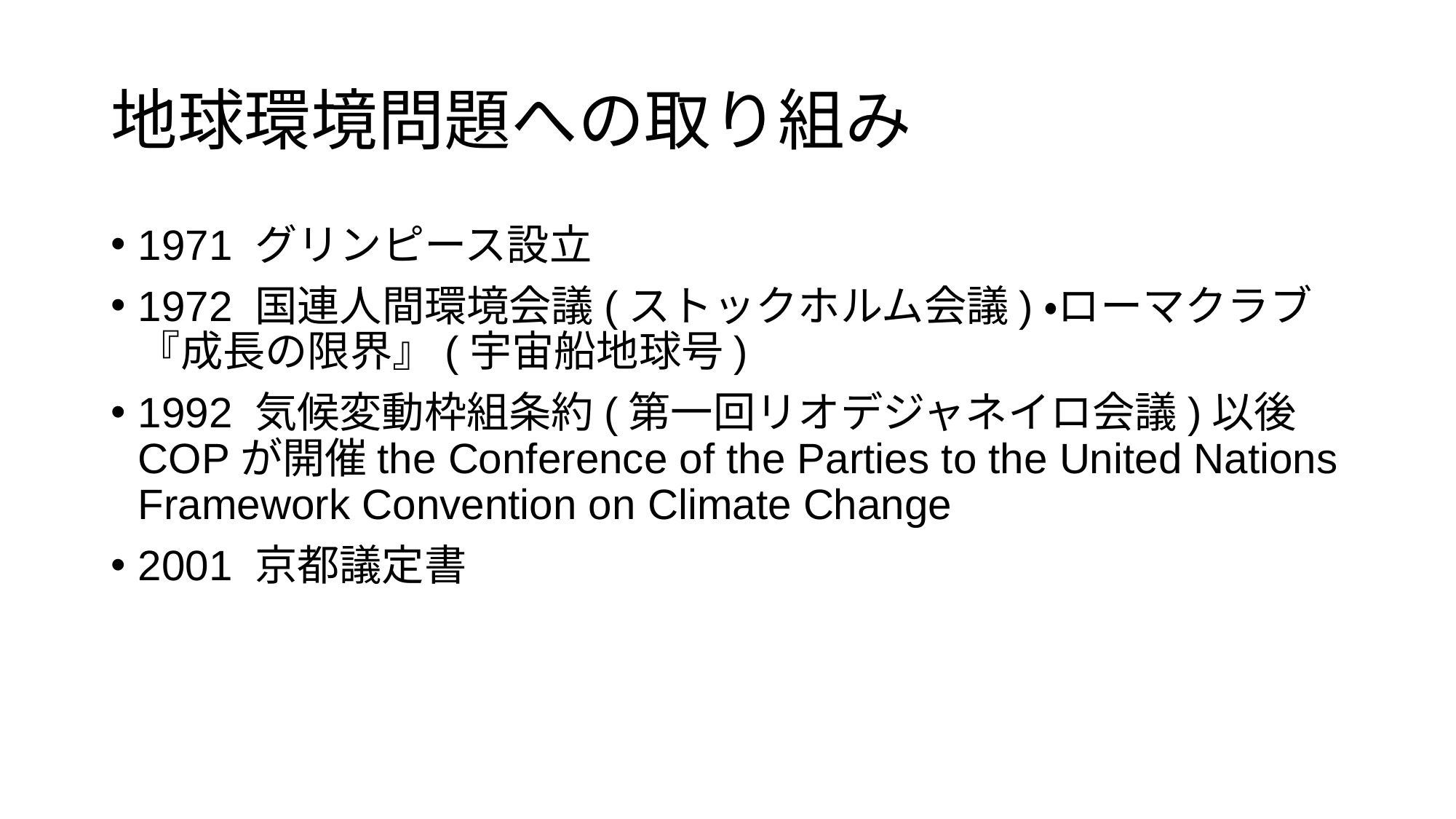

# 地球環境問題への取り組み
1971 グリンピース設立
1972 国連人間環境会議(ストックホルム会議)・ローマクラブ『成長の限界』(宇宙船地球号)
1992 気候変動枠組条約(第一回リオデジャネイロ会議)以後COPが開催the Conference of the Parties to the United Nations Framework Convention on Climate Change
2001 京都議定書